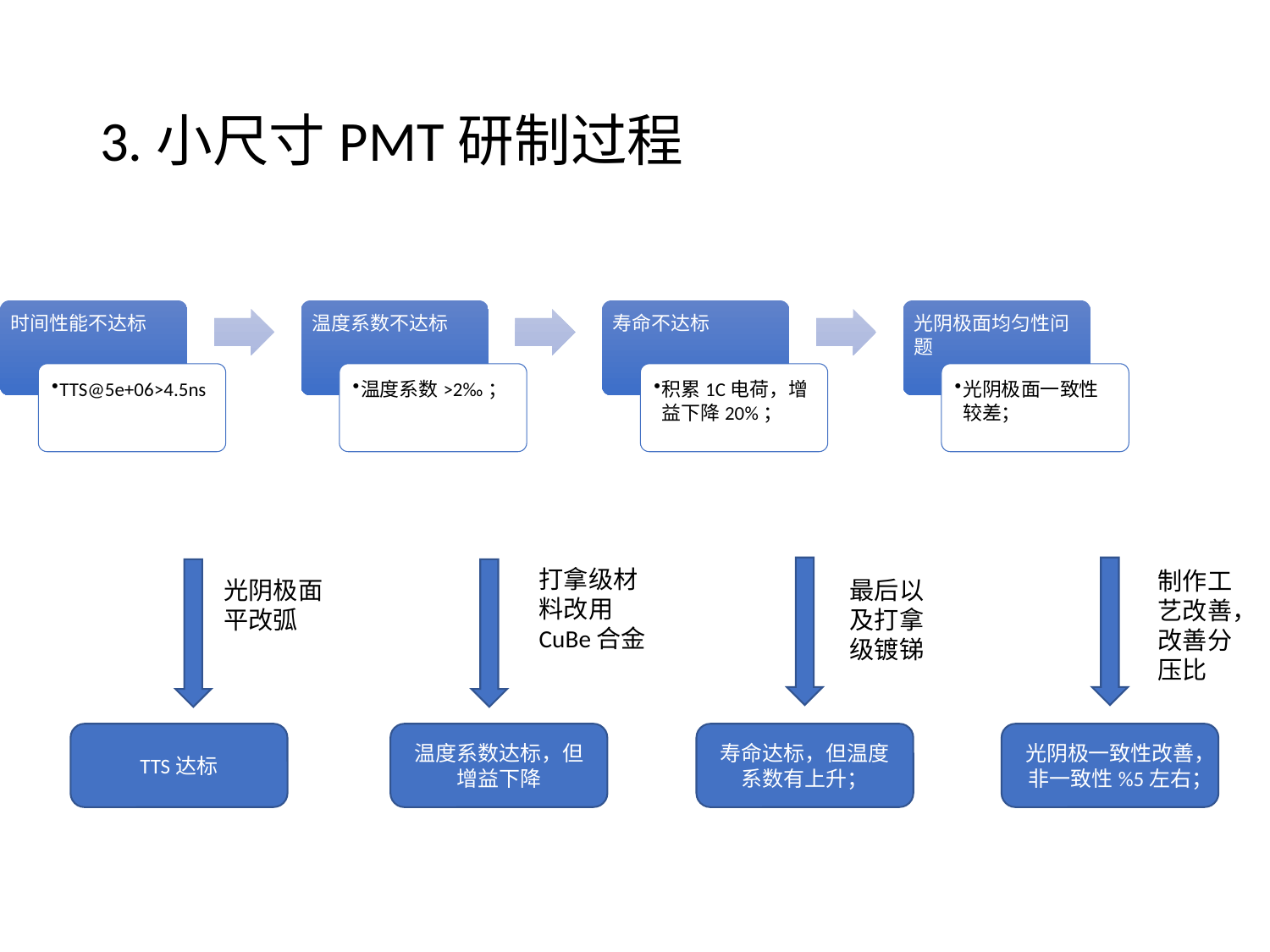

# 3.小尺寸PMT研制过程
TTS@5e+06>4.5ns
温度系数>2‰；
积累1C电荷，增益下降20%；
光阴极面一致性较差；
时间性能不达标

温度系数不达标

寿命不达标

光阴极面均匀性问题

打拿级材料改用CuBe合金

制作工艺改善，改善分压比
光阴极面平改弧
最后以及打拿级镀锑
TTS达标
温度系数达标，但增益下降
寿命达标，但温度系数有上升；
光阴极一致性改善，非一致性%5左右；

9